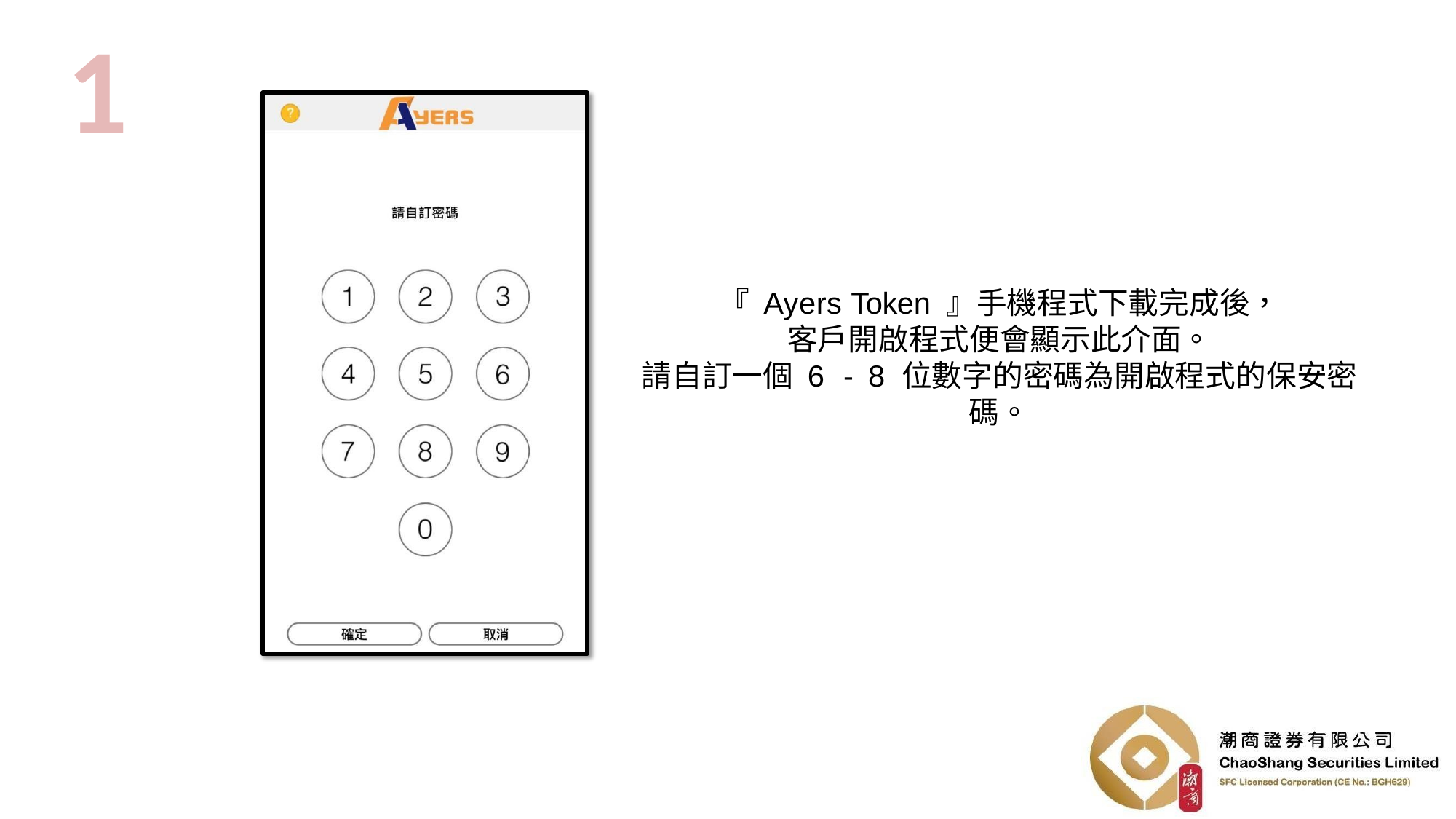

1

『 Ayers Token 』手機程式下載完成後，
客戶開啟程式便會顯示此介面。
請自訂一個 6  - 8 位數字的密碼為開啟程式的保安密碼。